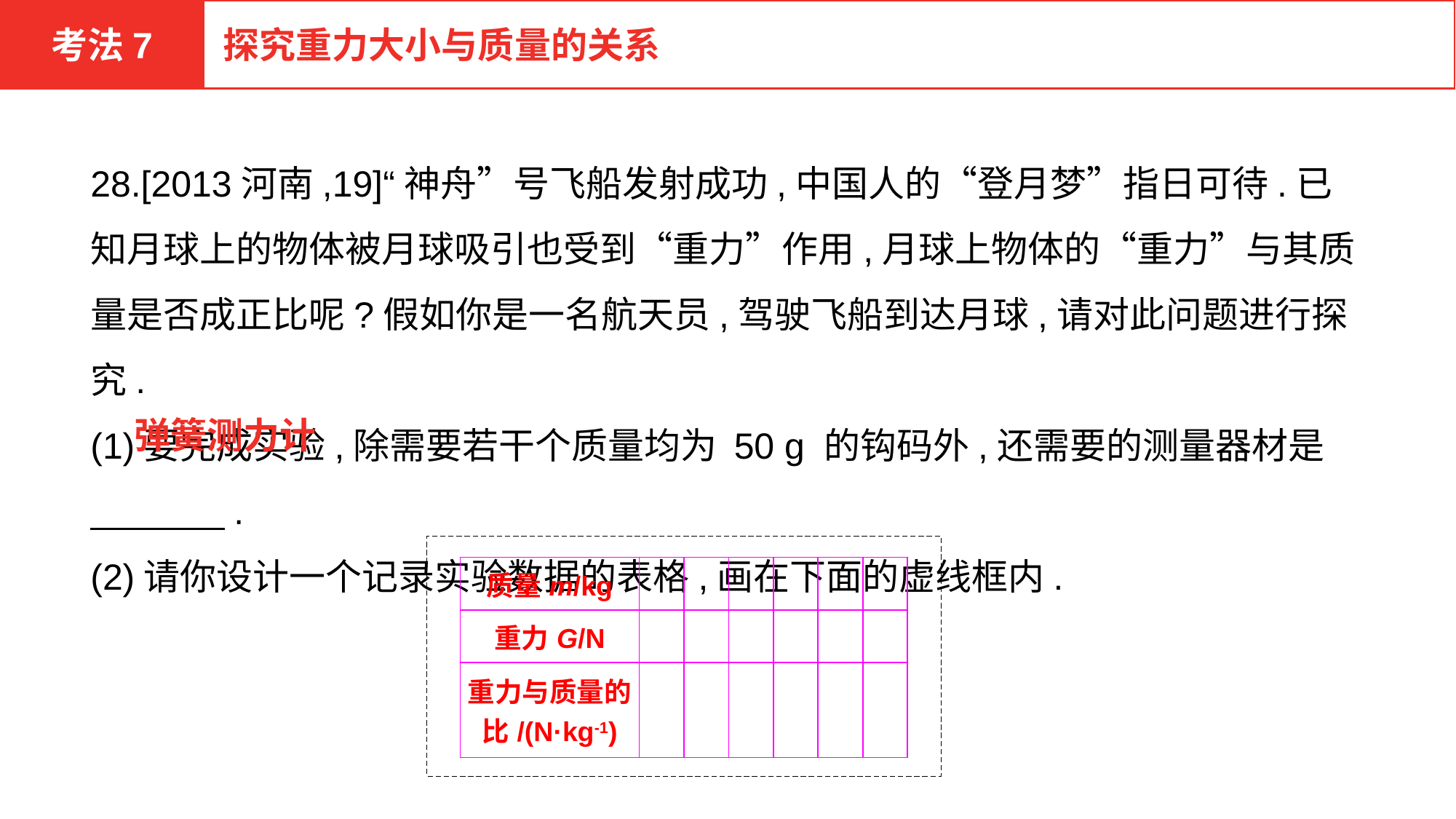

考法7
探究重力大小与质量的关系
28.[2013河南,19]“神舟”号飞船发射成功,中国人的“登月梦”指日可待.已知月球上的物体被月球吸引也受到“重力”作用,月球上物体的“重力”与其质量是否成正比呢?假如你是一名航天员,驾驶飞船到达月球,请对此问题进行探究.
(1)要完成实验,除需要若干个质量均为 50 g 的钩码外,还需要的测量器材是
　            .
(2)请你设计一个记录实验数据的表格,画在下面的虚线框内.

 弹簧测力计

| 质量m/kg |  |  |  |  |  |  |
| --- | --- | --- | --- | --- | --- | --- |
| 重力G/N |  |  |  |  |  |  |
| 重力与质量的比/(N·kg-1) |  |  |  |  |  |  |